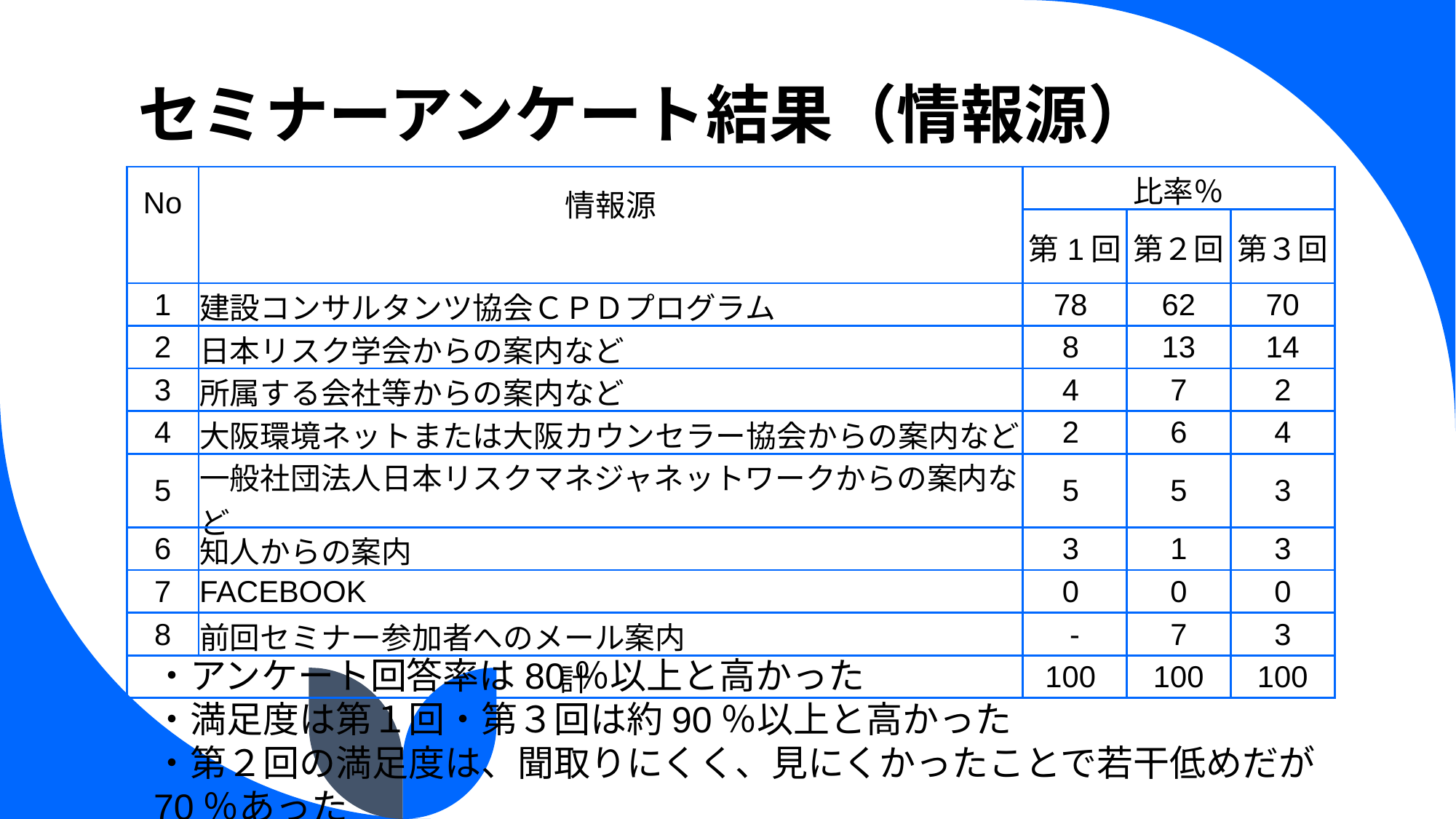

# セミナーアンケート結果（情報源）
| No | 情報源 | 比率％ |  |  |
| --- | --- | --- | --- | --- |
|  |  | 第1回 | 第２回 | 第３回 |
| 1 | 建設コンサルタンツ協会ＣＰＤプログラム | 78 | 62 | 70 |
| 2 | 日本リスク学会からの案内など | 8 | 13 | 14 |
| 3 | 所属する会社等からの案内など | 4 | 7 | 2 |
| 4 | 大阪環境ネットまたは大阪カウンセラー協会からの案内など | 2 | 6 | 4 |
| 5 | 一般社団法人日本リスクマネジャネットワークからの案内など | 5 | 5 | 3 |
| 6 | 知人からの案内 | 3 | 1 | 3 |
| 7 | FACEBOOK | 0 | 0 | 0 |
| 8 | 前回セミナー参加者へのメール案内 | - | 7 | 3 |
| 計 |  | 100 | 100 | 100 |
・アンケート回答率は80％以上と高かった
・満足度は第１回・第３回は約90％以上と高かった
・第２回の満足度は、聞取りにくく、見にくかったことで若干低めだが70％あった